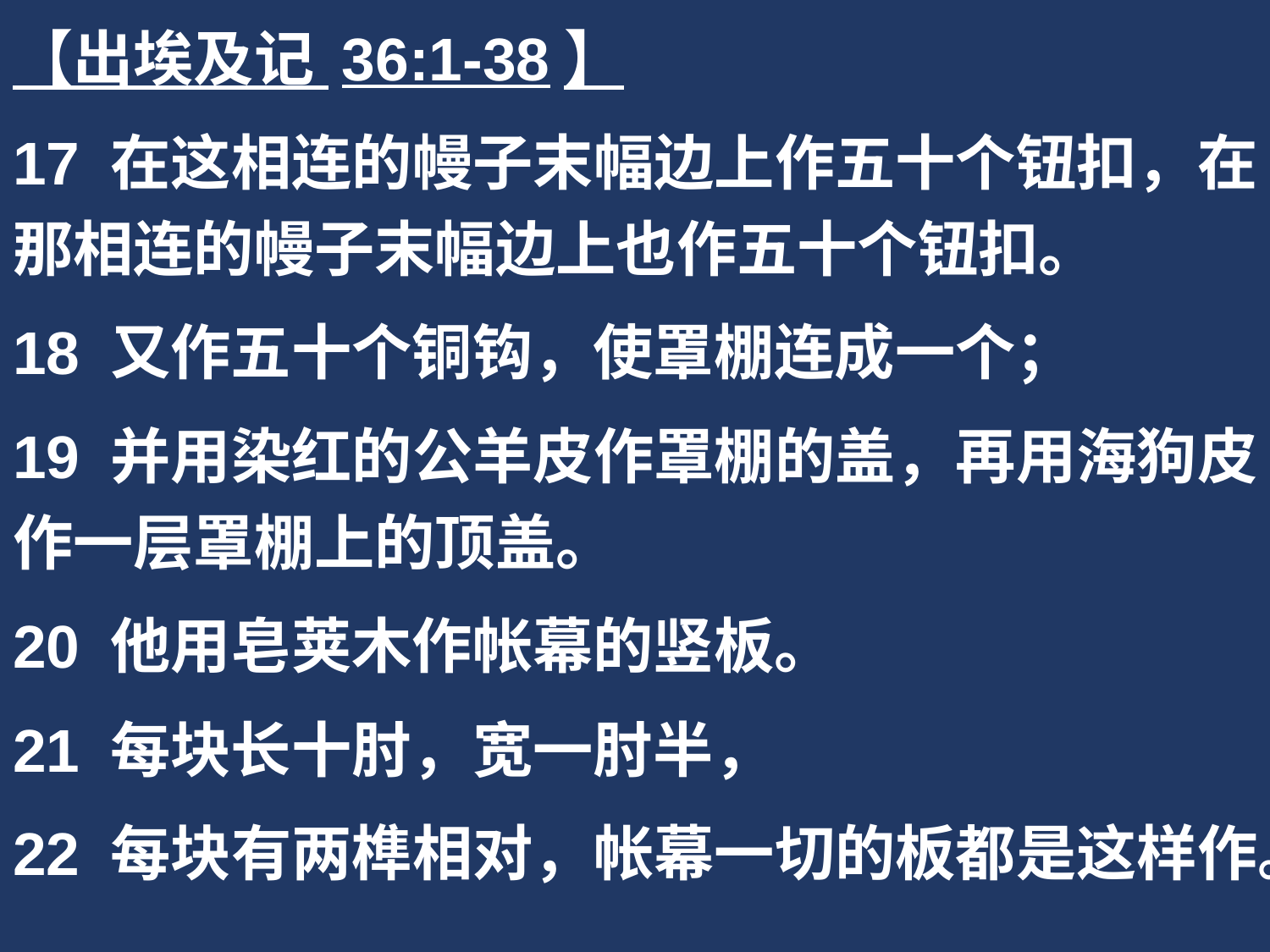

【出埃及记 36:1-38】
17 在这相连的幔子末幅边上作五十个钮扣，在那相连的幔子末幅边上也作五十个钮扣。
18 又作五十个铜钩，使罩棚连成一个；
19 并用染红的公羊皮作罩棚的盖，再用海狗皮作一层罩棚上的顶盖。
20 他用皂荚木作帐幕的竖板。
21 每块长十肘，宽一肘半，
22 每块有两榫相对，帐幕一切的板都是这样作。